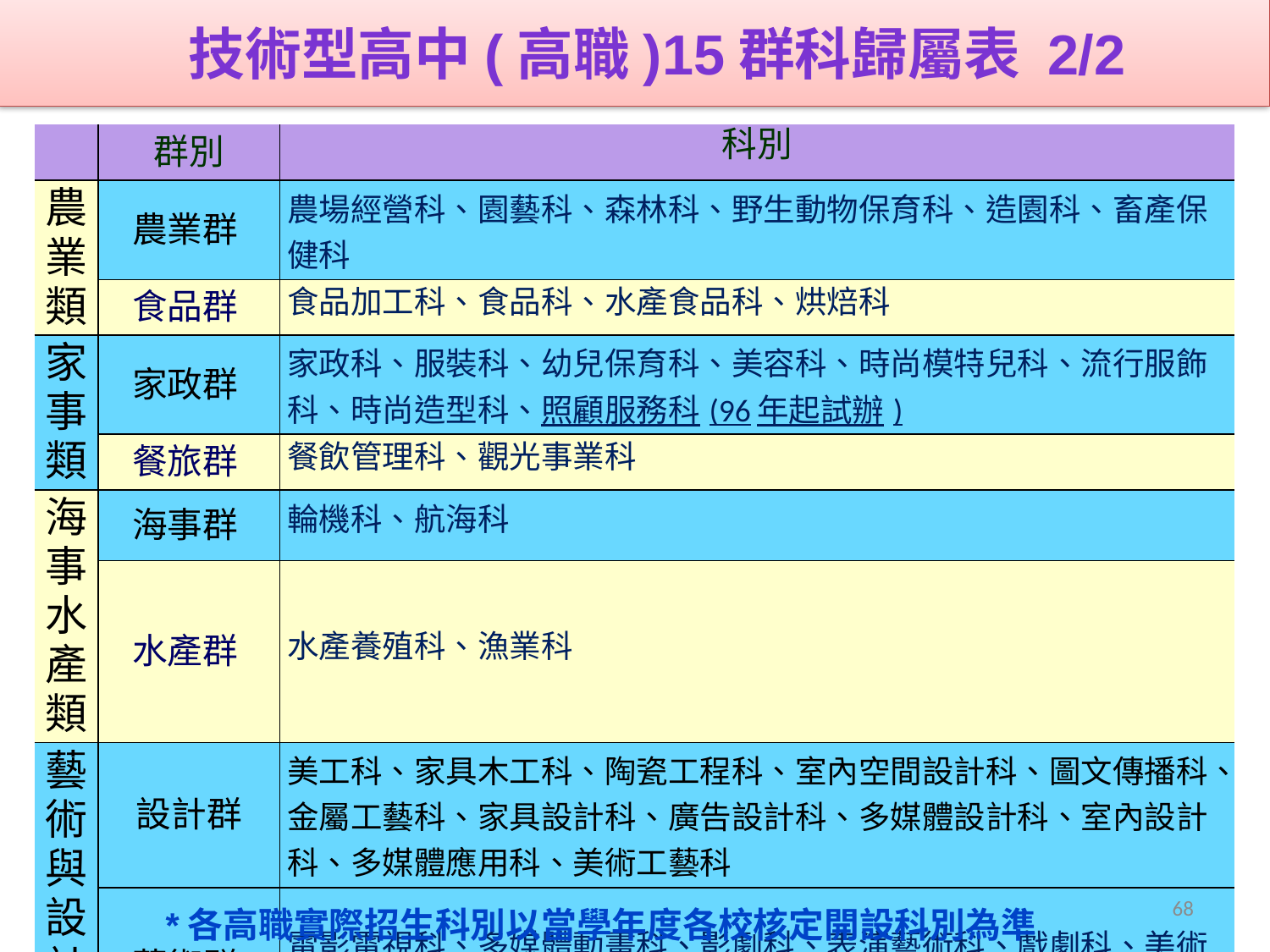

技術型高中(高職)15群科歸屬表 2/2
|  | 群別 | 科別 |
| --- | --- | --- |
| 農業類 | 農業群 | 農場經營科、園藝科、森林科、野生動物保育科、造園科、畜產保健科 |
|  | 食品群 | 食品加工科、食品科、水產食品科、烘焙科 |
| 家事類 | 家政群 | 家政科、服裝科、幼兒保育科、美容科、時尚模特兒科、流行服飾科、時尚造型科、照顧服務科(96年起試辦) |
|  | 餐旅群 | 餐飲管理科、觀光事業科 |
| 海事水產類 | 海事群 | 輪機科、航海科 |
|  | 水產群 | 水產養殖科、漁業科 |
| 藝術與設計類 | 設計群 | 美工科、家具木工科、陶瓷工程科、室內空間設計科、圖文傳播科、金屬工藝科、家具設計科、廣告設計科、多媒體設計科、室內設計科、多媒體應用科、美術工藝科 |
|  | 藝術群 | 電影電視科、多媒體動畫科、影劇科、表演藝術科、戲劇科、美術科、時尚工藝科、音樂科、國樂科、西樂科、舞蹈科、劇場藝術科 |
68
*各高職實際招生科別以當學年度各校核定開設科別為準